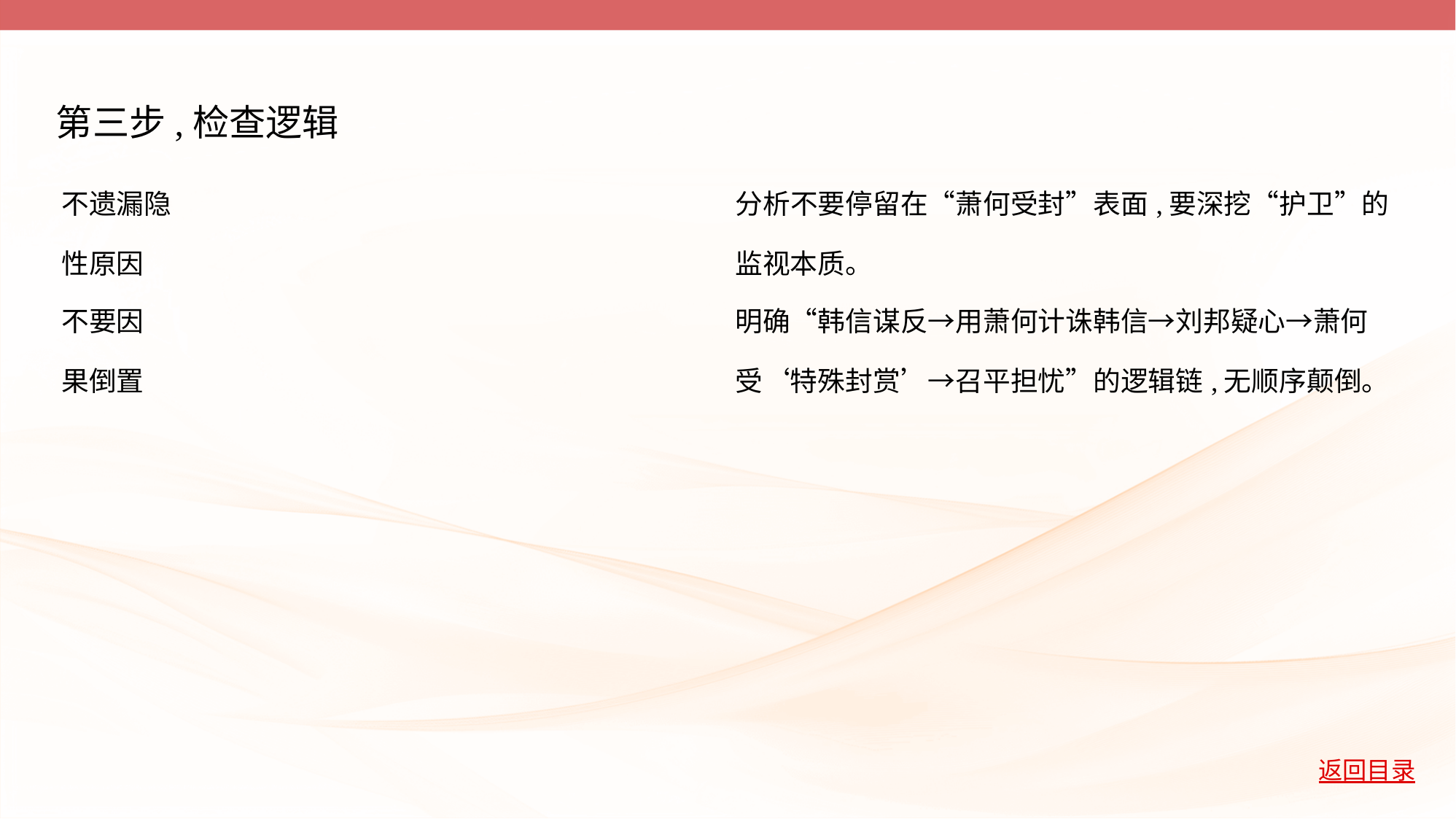

第三步,检查逻辑
| 不遗漏隐 性原因 | 分析不要停留在“萧何受封”表面,要深挖“护卫”的 监视本质。 |
| --- | --- |
| 不要因 果倒置 | 明确“韩信谋反→用萧何计诛韩信→刘邦疑心→萧何 受‘特殊封赏’→召平担忧”的逻辑链,无顺序颠倒。 |